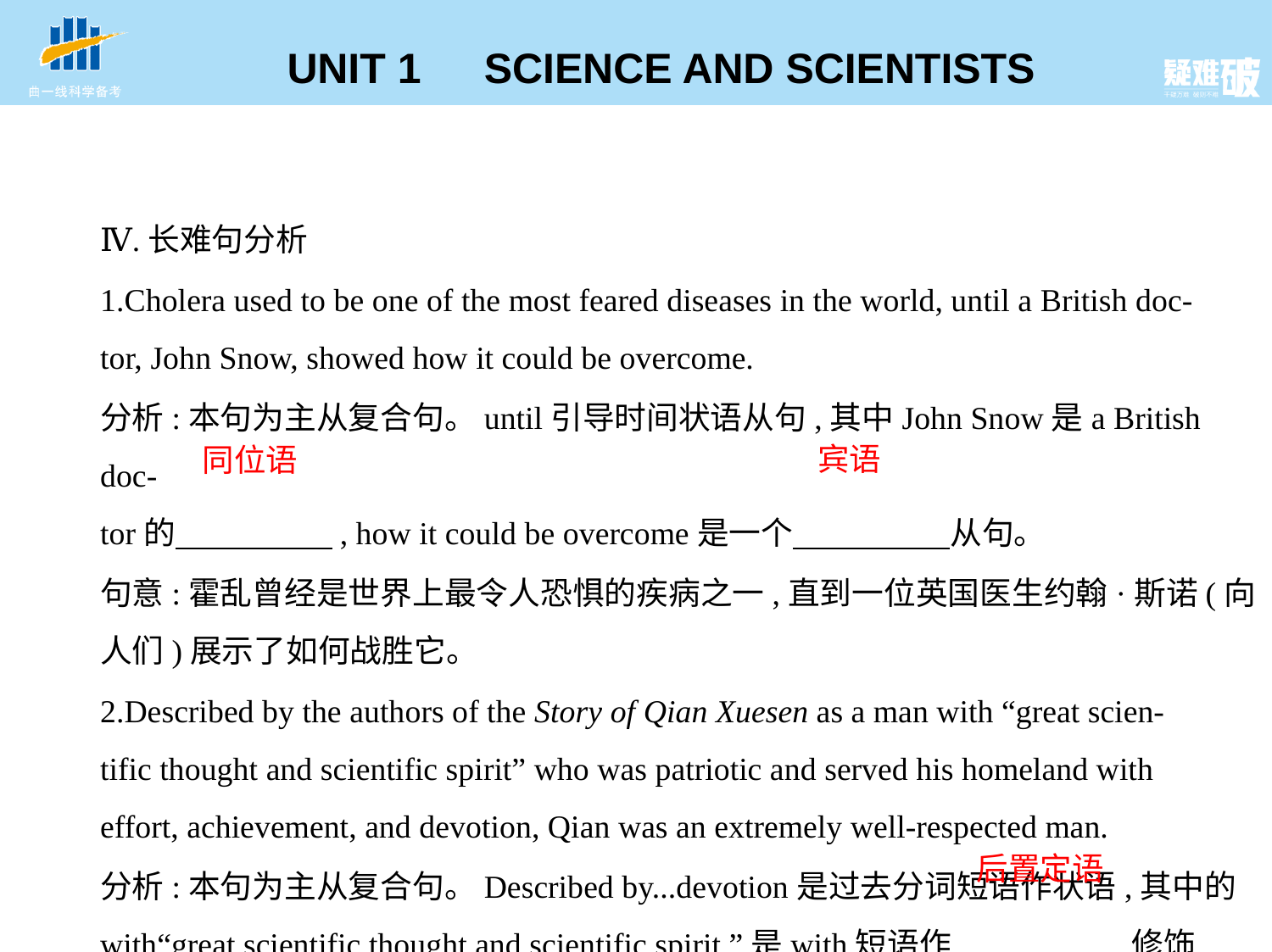

Ⅳ.长难句分析
1.Cholera used to be one of the most feared diseases in the world, until a British doc-
tor, John Snow, showed how it could be overcome.
分析:本句为主从复合句。until引导时间状语从句,其中John Snow是a British doc-
tor的　　　　    , how it could be overcome是一个　　　　    从句。
句意:霍乱曾经是世界上最令人恐惧的疾病之一,直到一位英国医生约翰·斯诺(向
人们)展示了如何战胜它。
2.Described by the authors of the Story of Qian Xuesen as a man with “great scien-
tific thought and scientific spirit” who was patriotic and served his homeland with
effort, achievement, and devotion, Qian was an extremely well-respected man.
分析:本句为主从复合句。Described by...devotion是过去分词短语作状语,其中的
with“great scientific thought and scientific spirit ”是with短语作　　　　    ,修饰
宾语
同位语
后置定语